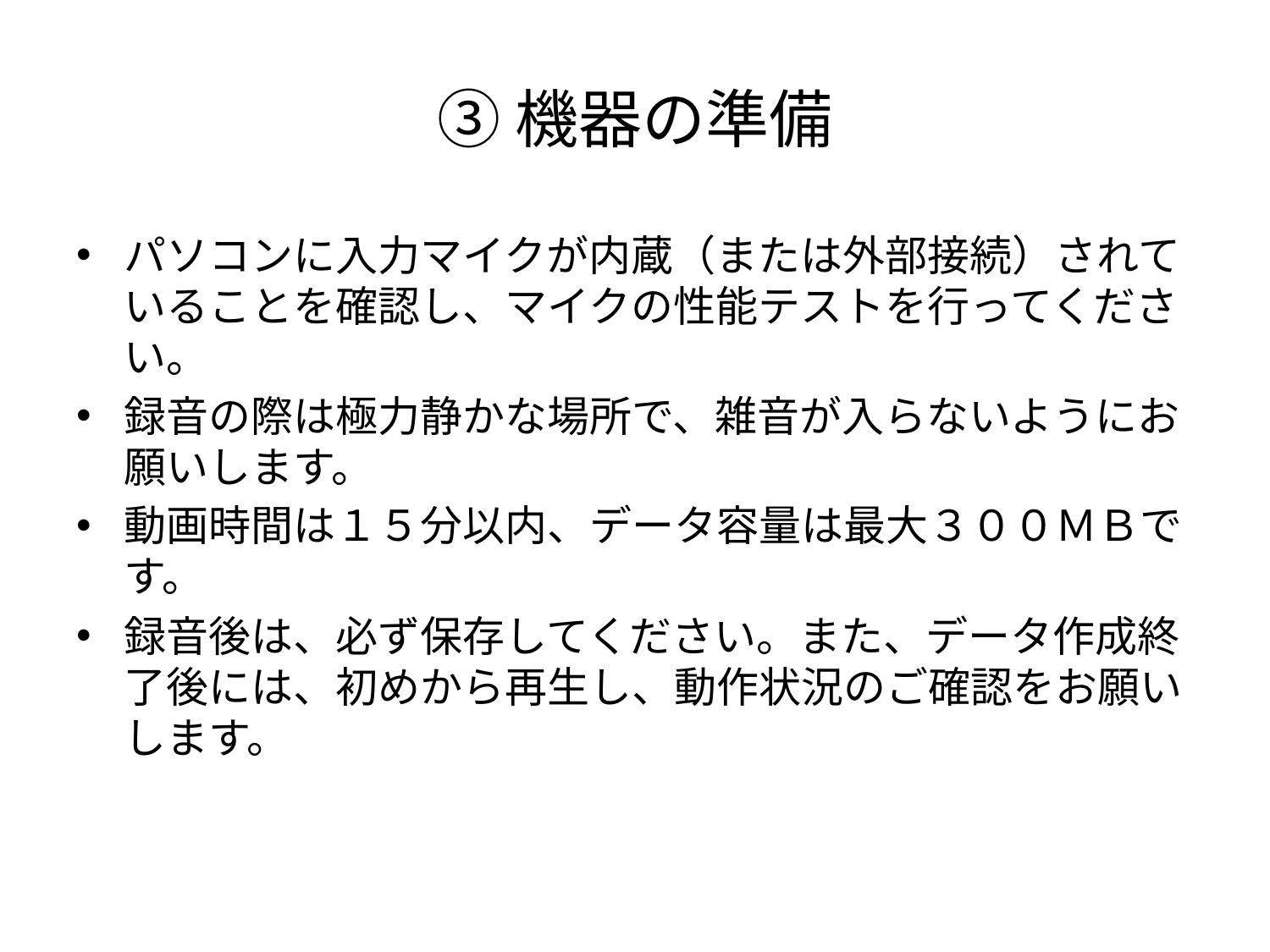

# ③機器の準備
パソコンに入力マイクが内蔵（または外部接続）されていることを確認し、マイクの性能テストを行ってください。
録音の際は極力静かな場所で、雑音が入らないようにお願いします。
動画時間は１５分以内、データ容量は最大３００ＭＢです。
録音後は、必ず保存してください。また、データ作成終了後には、初めから再生し、動作状況のご確認をお願いします。